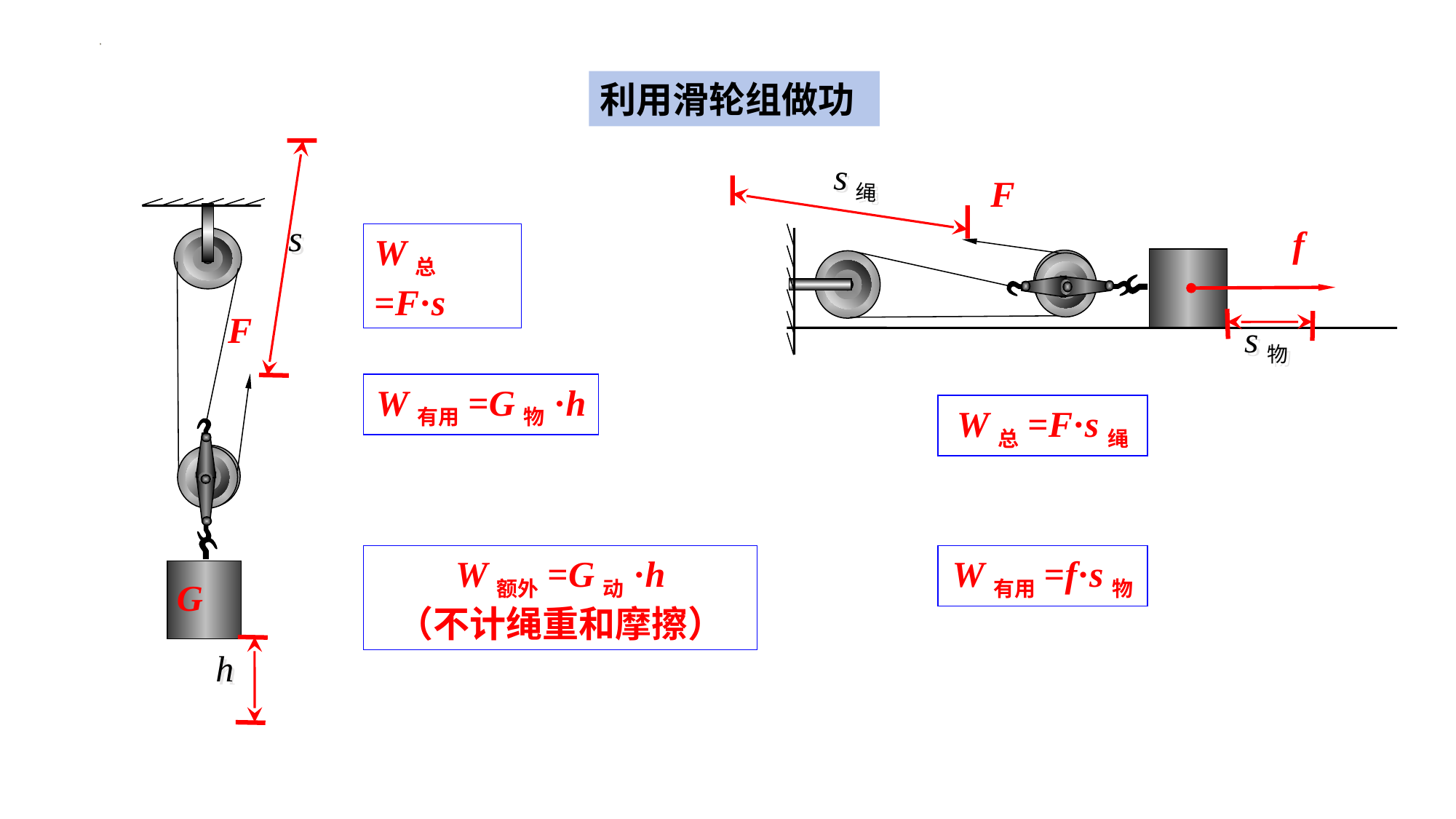

利用滑轮组做功

s绳
F

s
f

W总=F·s

F
s物

W有用=G物·h

W总=F·s绳
W额外=G动·h
（不计绳重和摩擦）
W有用=f·s物
G

h